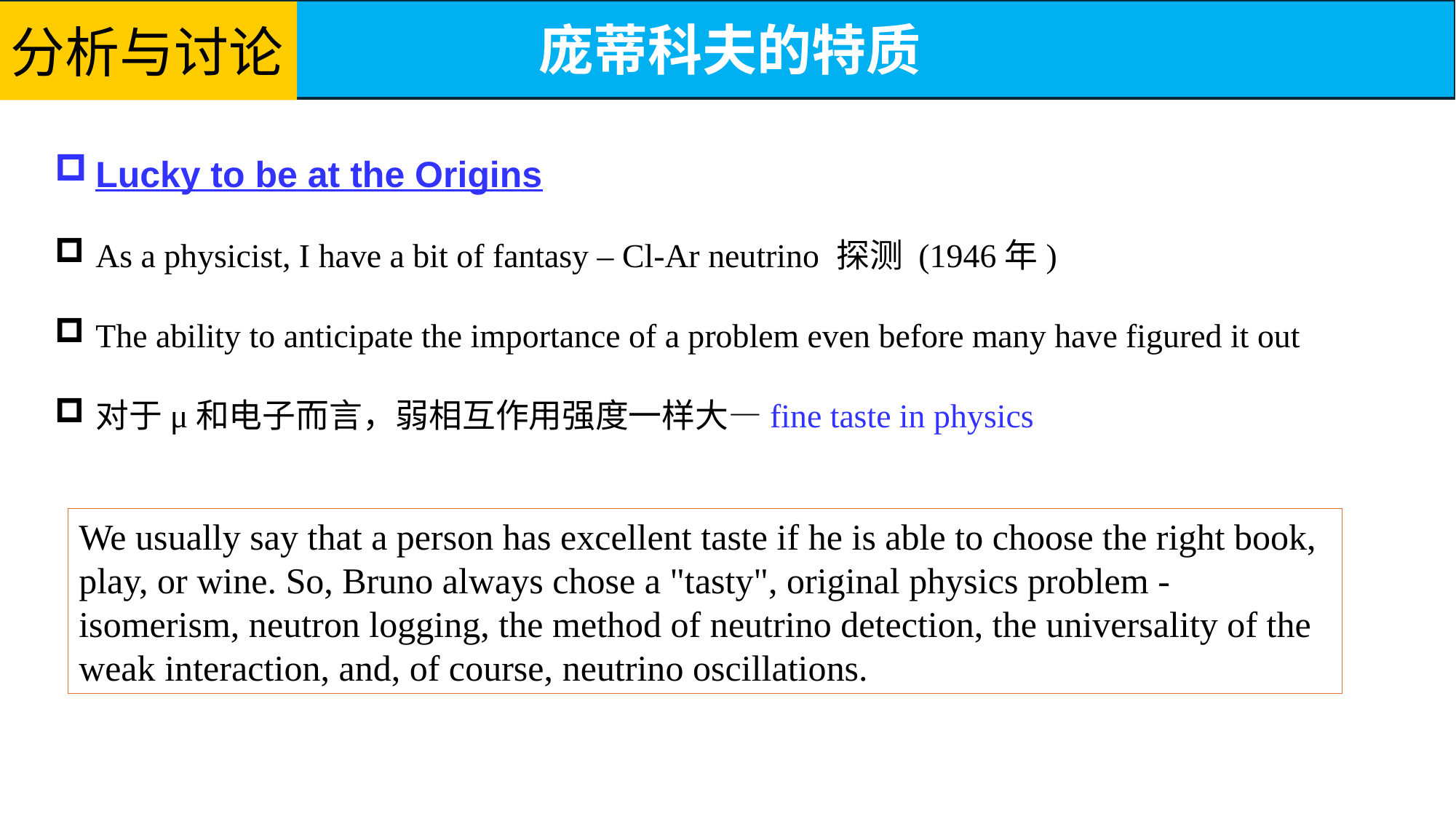

分析与讨论
庞蒂科夫的特质
Lucky to be at the Origins

As a physicist, I have a bit of fantasy – Cl-Ar neutrino 探测 (1946年)

The ability to anticipate the importance of a problem even before many have figured it out

对于μ和电子而言，弱相互作用强度一样大—fine taste in physics
We usually say that a person has excellent taste if he is able to choose the right book, play, or wine. So, Bruno always chose a "tasty", original physics problem -isomerism, neutron logging, the method of neutrino detection, the universality of the weak interaction, and, of course, neutrino oscillations.